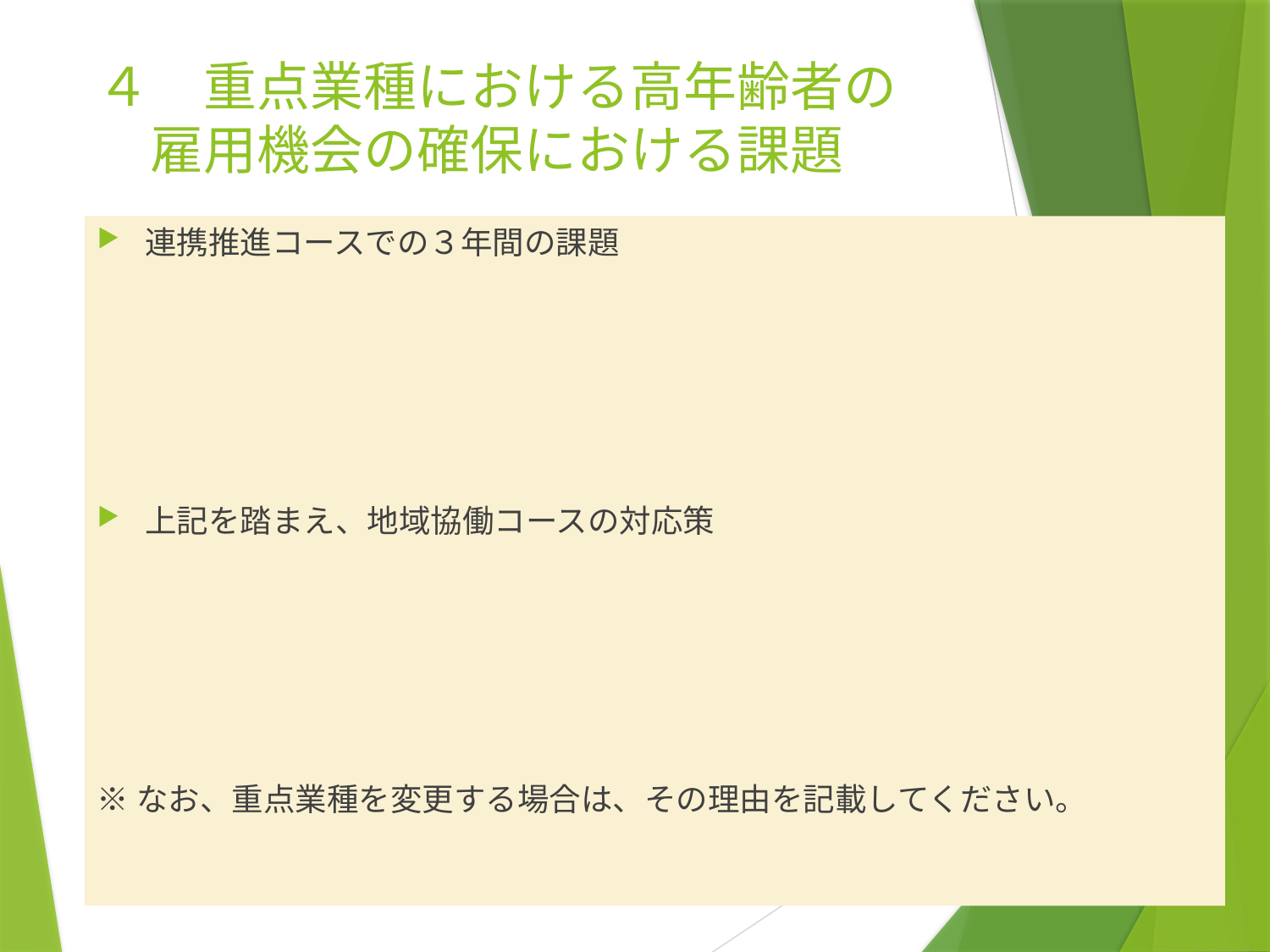

# ４　重点業種における高年齢者の 　雇用機会の確保における課題

連携推進コースでの３年間の課題

上記を踏まえ、地域協働コースの対応策

※なお、重点業種を変更する場合は、その理由を記載してください。